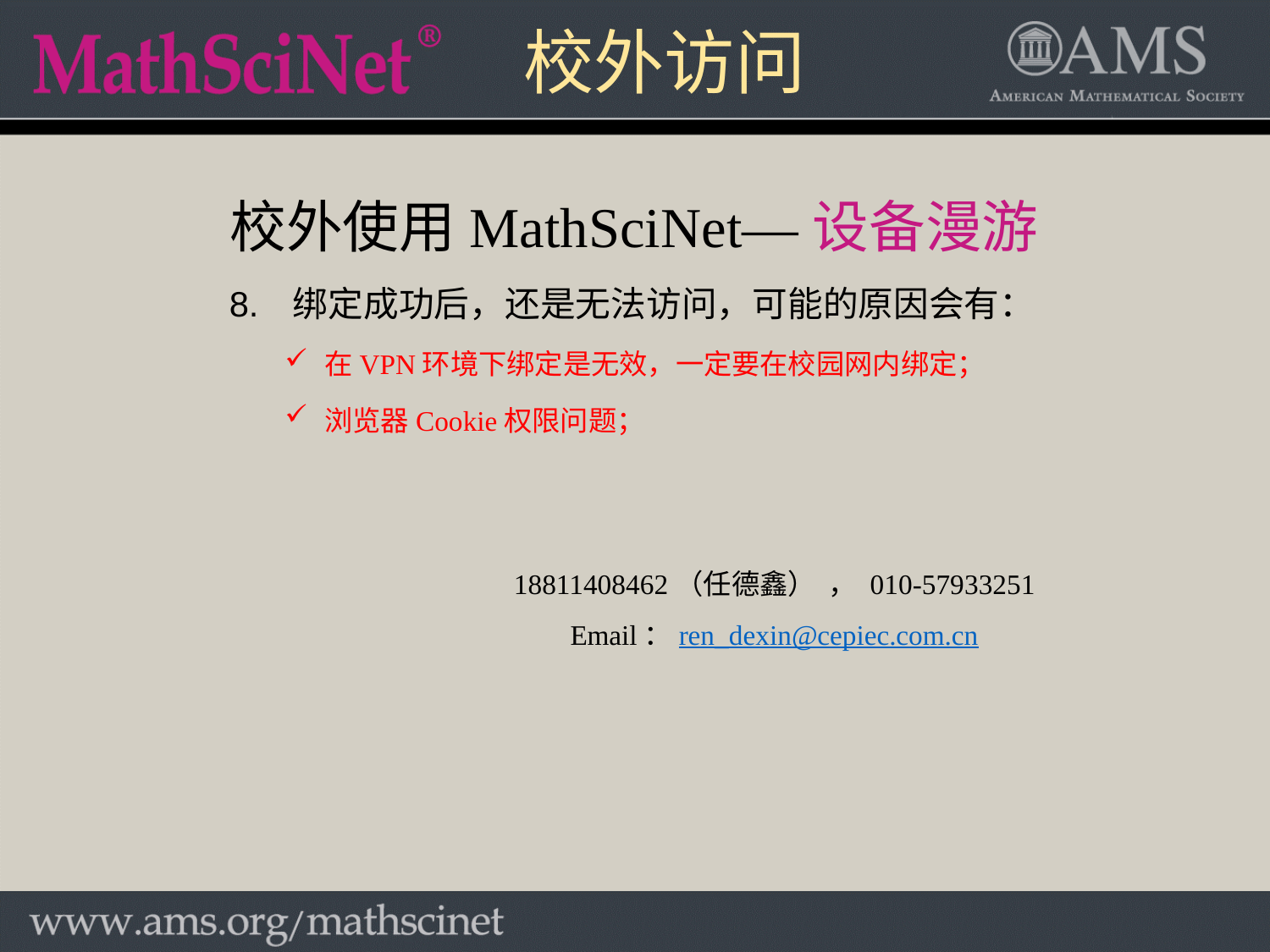

校外访问
校外使用MathSciNet—设备漫游
绑定成功后，还是无法访问，可能的原因会有：
在VPN环境下绑定是无效，一定要在校园网内绑定；
浏览器Cookie权限问题；

18811408462（任德鑫）  ， 010-57933251
Email：ren_dexin@cepiec.com.cn